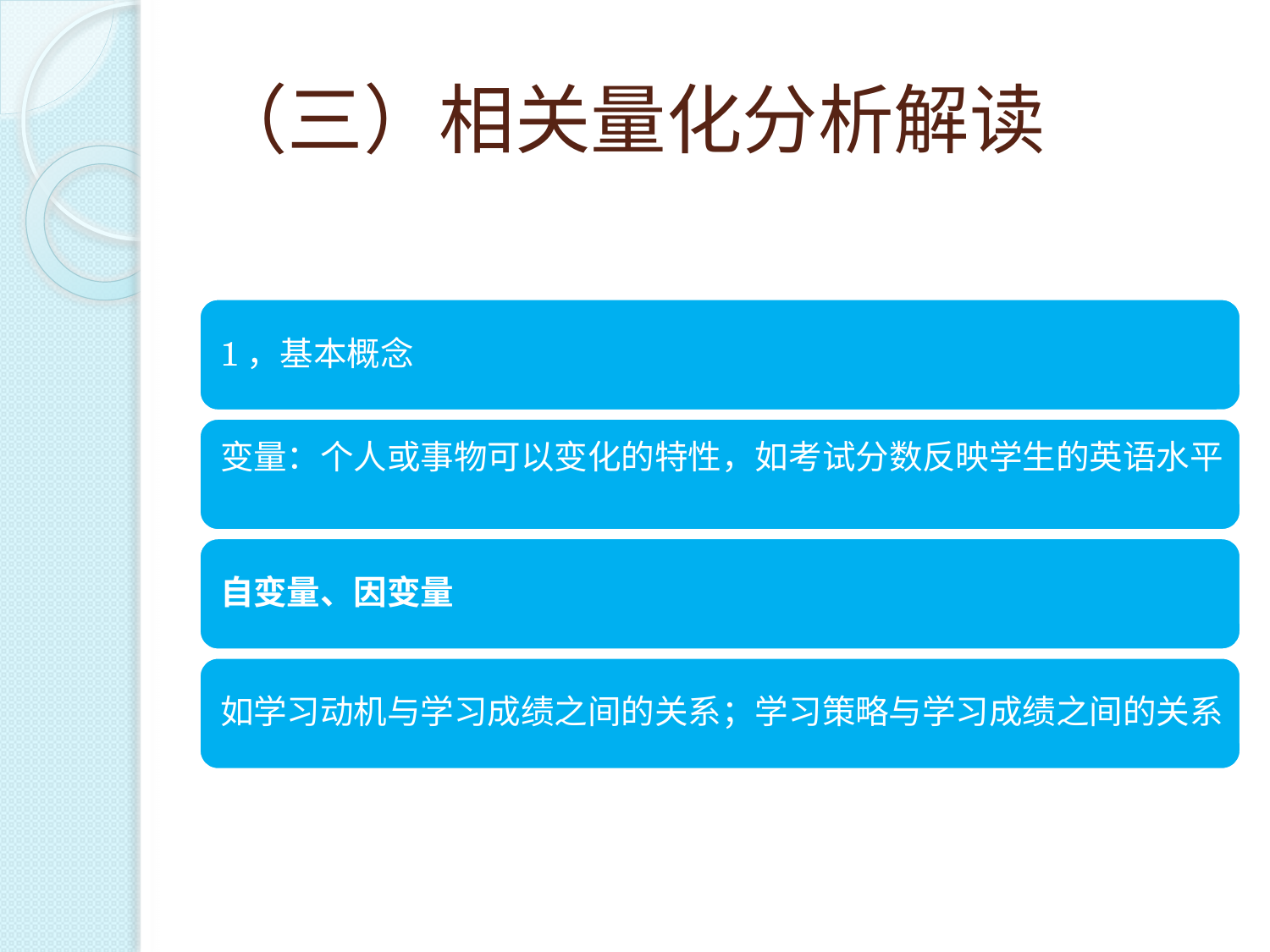

# （三）相关量化分析解读
1，基本概念
变量：个人或事物可以变化的特性，如考试分数反映学生的英语水平

自变量、因变量
如学习动机与学习成绩之间的关系；学习策略与学习成绩之间的关系